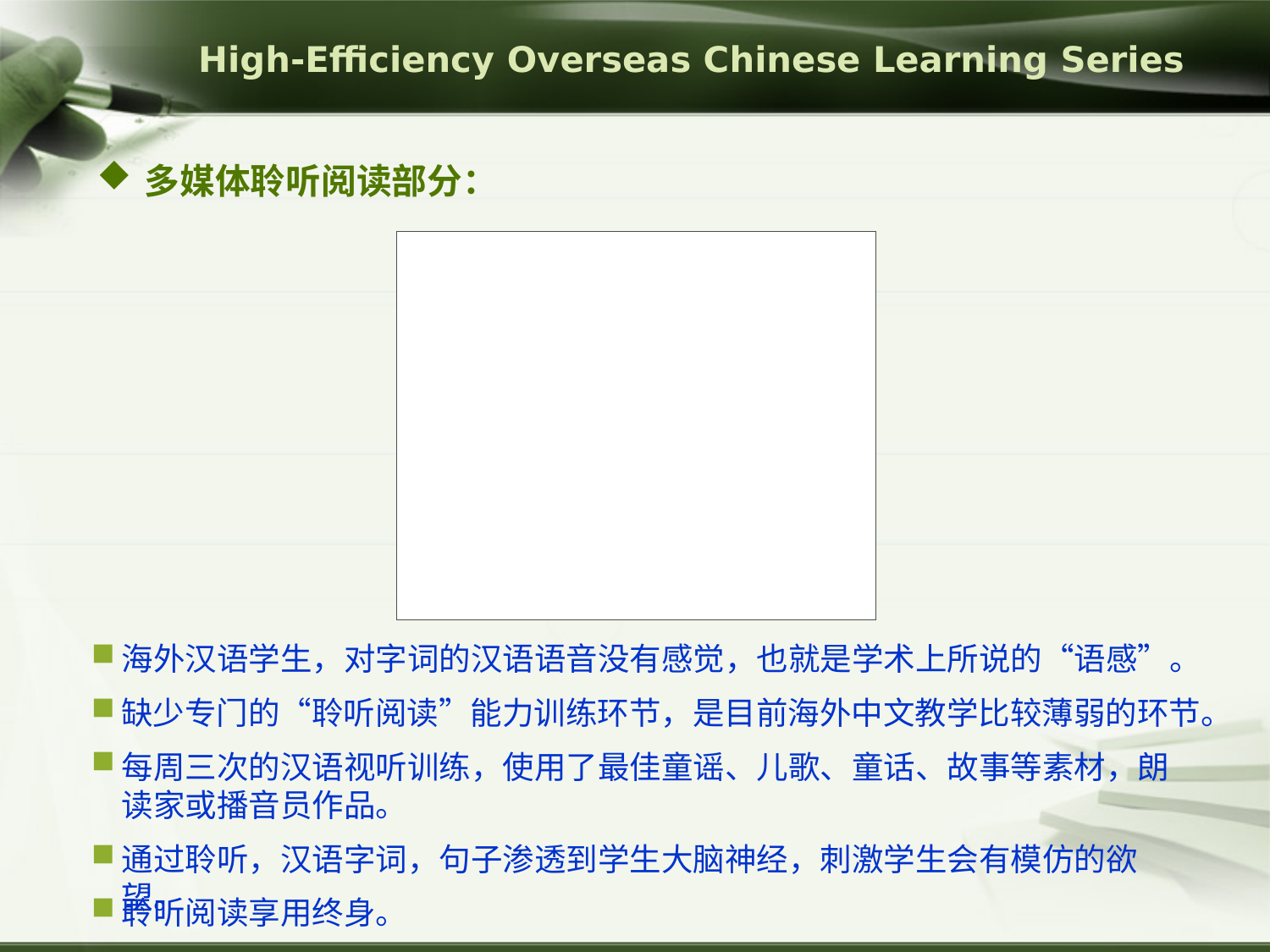

# High-Efficiency Overseas Chinese Learning Series
多媒体聆听阅读部分：
海外汉语学生，对字词的汉语语音没有感觉，也就是学术上所说的“语感”。
缺少专门的“聆听阅读”能力训练环节，是目前海外中文教学比较薄弱的环节。
每周三次的汉语视听训练，使用了最佳童谣、儿歌、童话、故事等素材，朗读家或播音员作品。
通过聆听，汉语字词，句子渗透到学生大脑神经，刺激学生会有模仿的欲望。
聆听阅读享用终身。